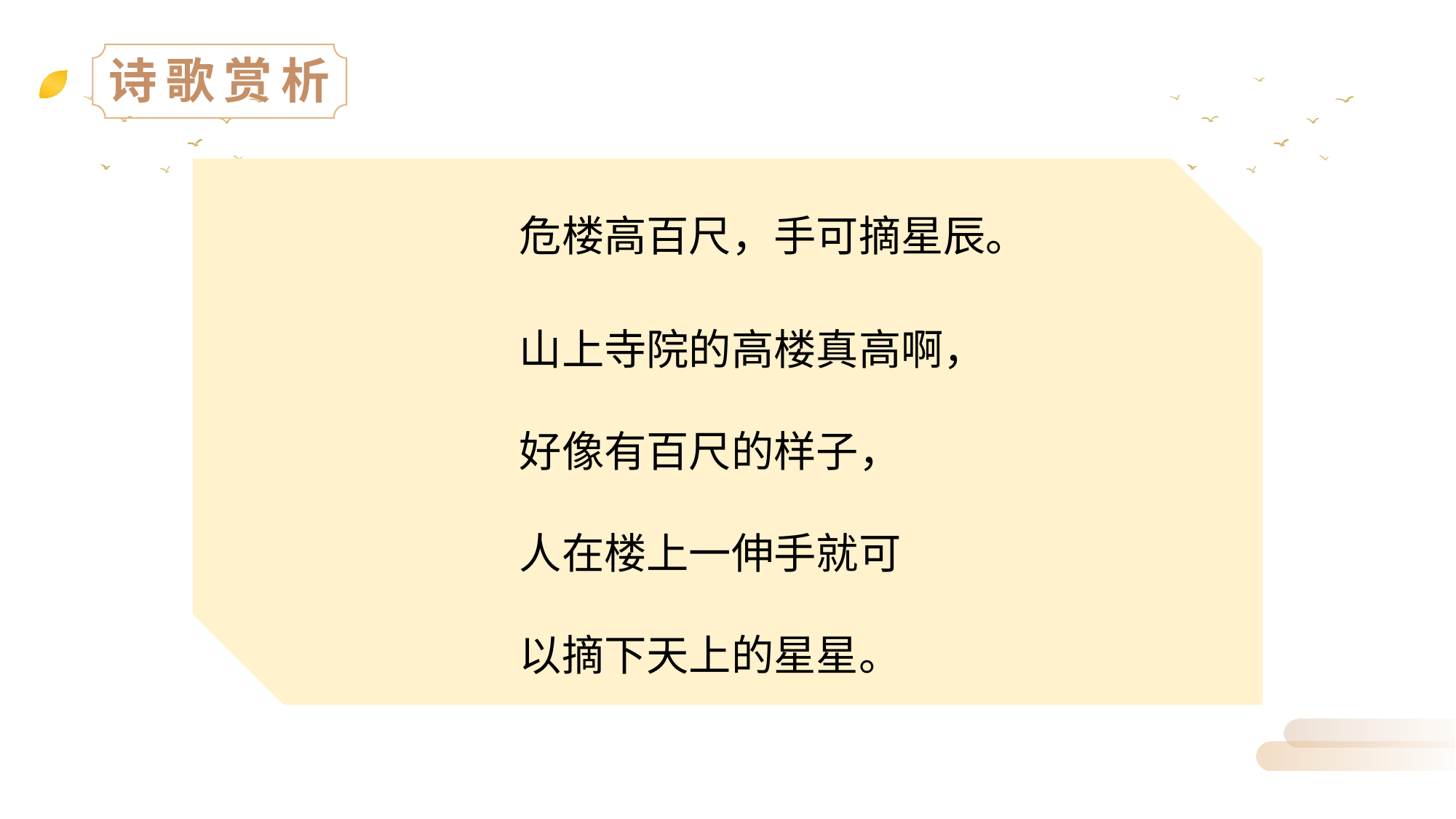

诗歌赏析

危楼高百尺，手可摘星辰。

山上寺院的高楼真高啊，
好像有百尺的样子，
人在楼上一伸手就可
以摘下天上的星星。